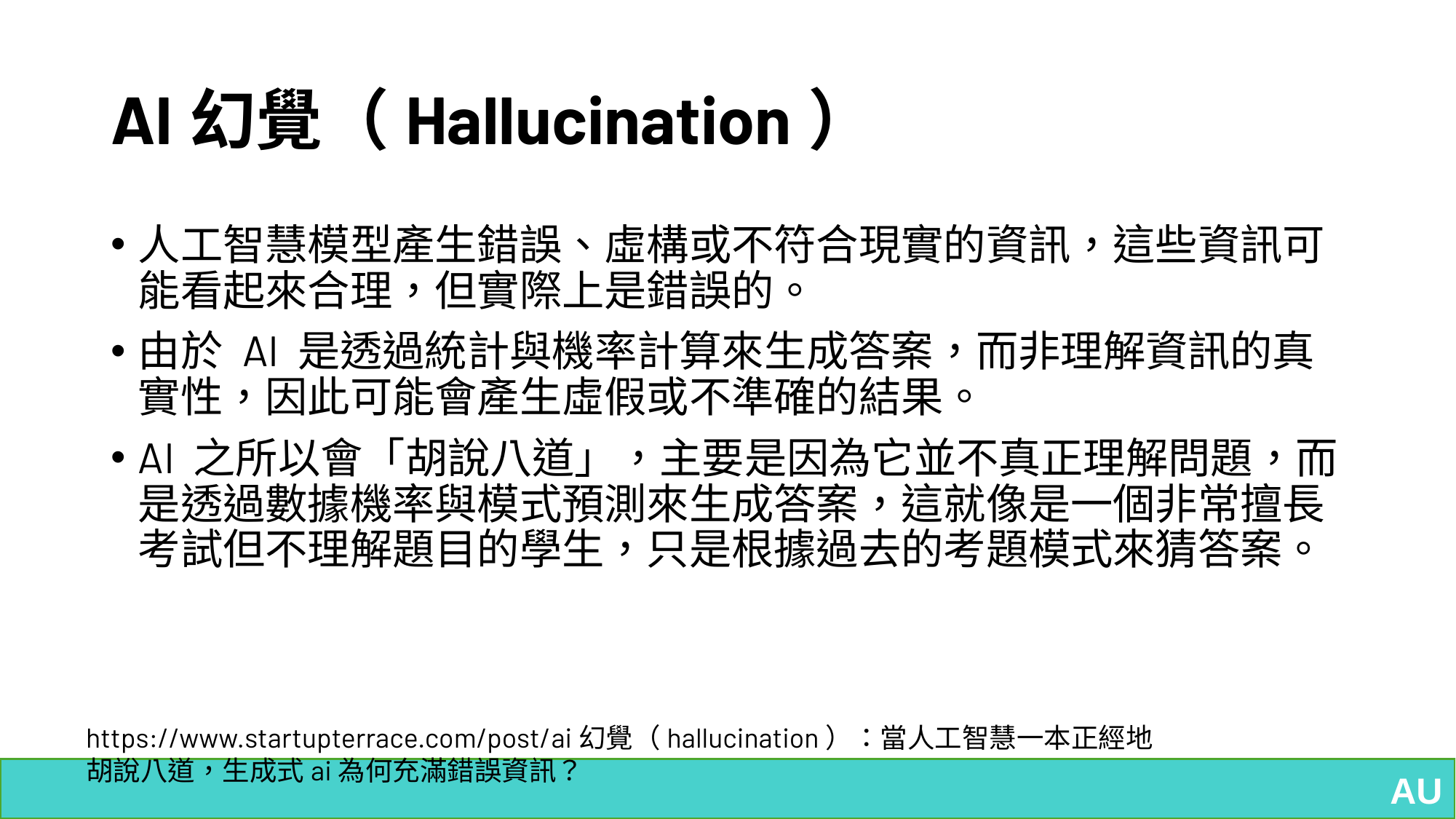

# AI幻覺（Hallucination）
人工智慧模型產生錯誤、虛構或不符合現實的資訊，這些資訊可能看起來合理，但實際上是錯誤的。
由於 AI 是透過統計與機率計算來生成答案，而非理解資訊的真實性，因此可能會產生虛假或不準確的結果。
AI 之所以會「胡說八道」，主要是因為它並不真正理解問題，而是透過數據機率與模式預測來生成答案，這就像是一個非常擅長考試但不理解題目的學生，只是根據過去的考題模式來猜答案。
https://www.startupterrace.com/post/ai幻覺（hallucination）：當人工智慧一本正經地胡說八道，生成式ai為何充滿錯誤資訊？